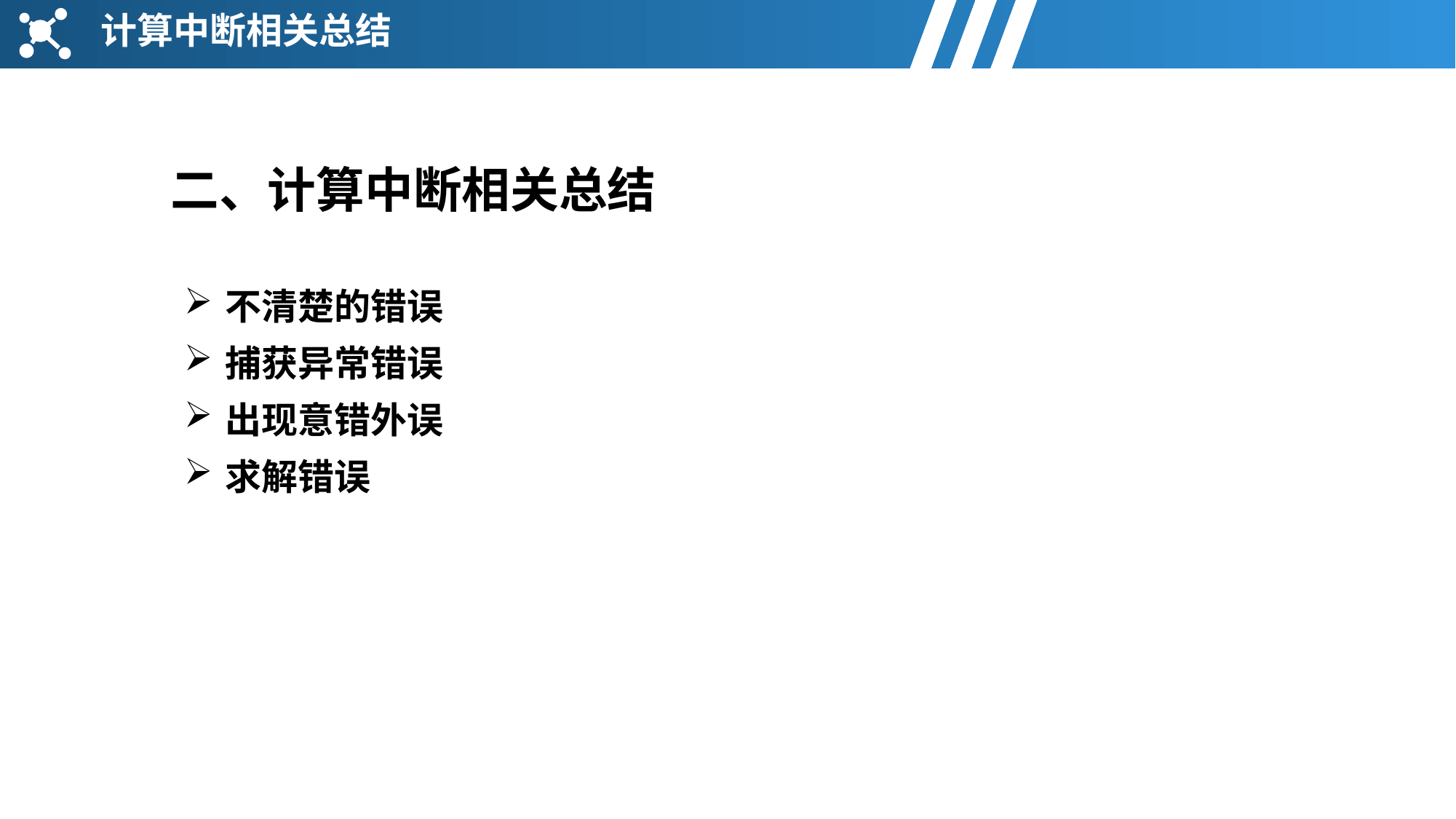

计算中断相关总结

二、计算中断相关总结
不清楚的错误
捕获异常错误
出现意错外误
求解错误